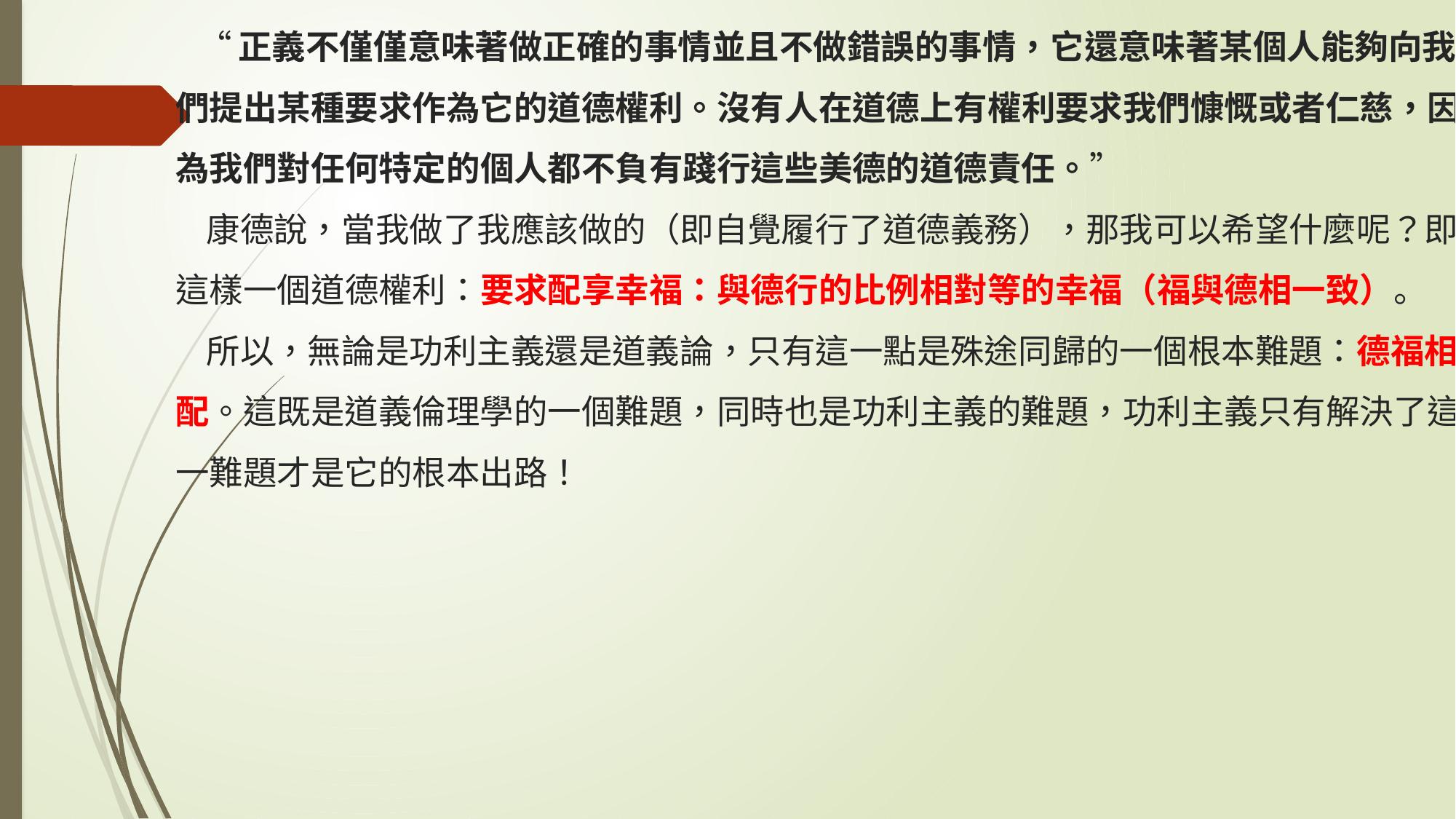

# “正義不僅僅意味著做正確的事情並且不做錯誤的事情，它還意味著某個人能夠向我們提出某種要求作為它的道德權利。沒有人在道德上有權利要求我們慷慨或者仁慈，因為我們對任何特定的個人都不負有踐行這些美德的道德責任。” 康德說，當我做了我應該做的（即自覺履行了道德義務），那我可以希望什麼呢？即這樣一個道德權利：要求配享幸福：與德行的比例相對等的幸福（福與德相一致）。 所以，無論是功利主義還是道義論，只有這一點是殊途同歸的一個根本難題：德福相配。這既是道義倫理學的一個難題，同時也是功利主義的難題，功利主義只有解決了這一難題才是它的根本出路！